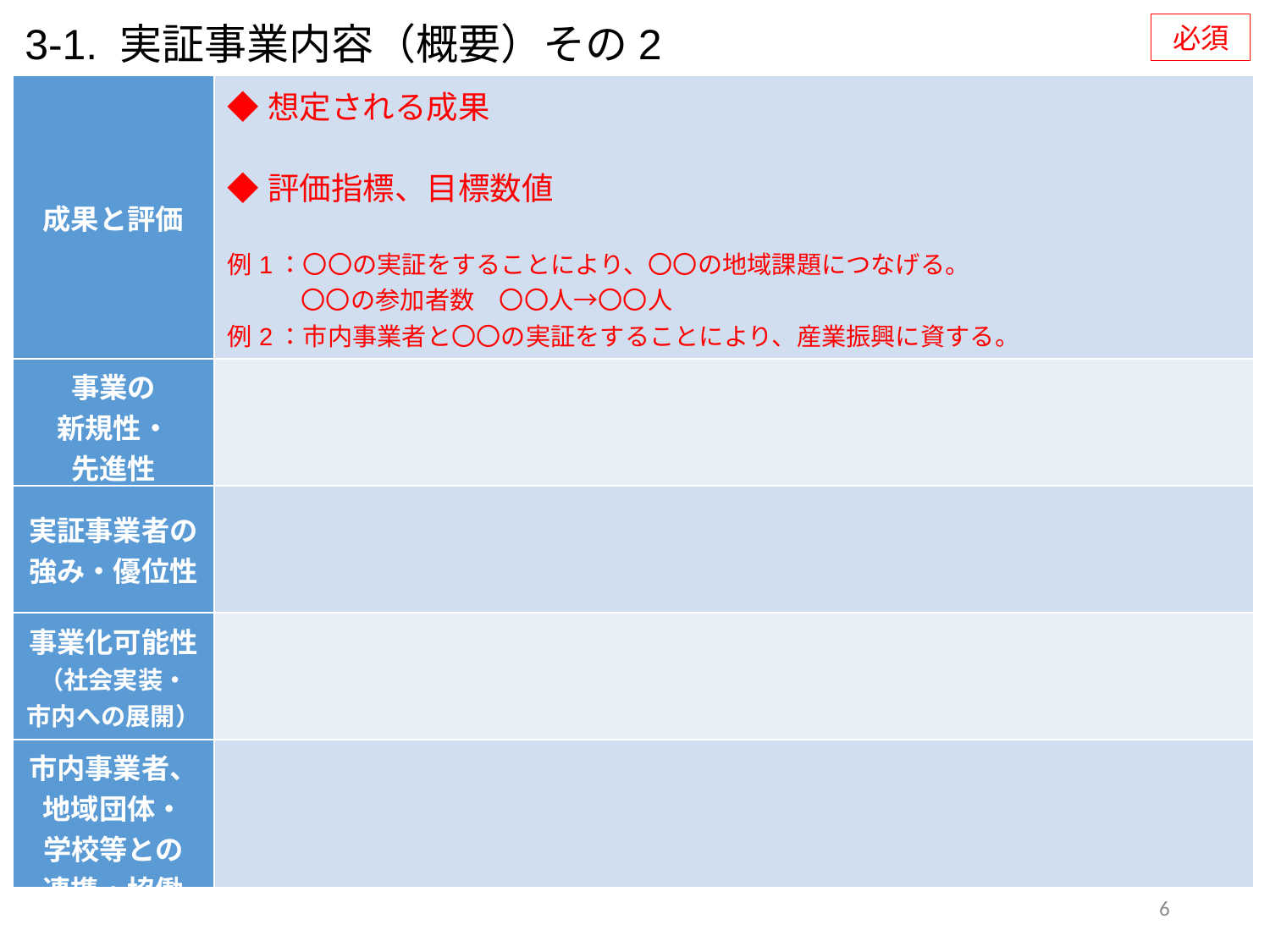

3-1. 実証事業内容（概要）その2
必須
| 成果と評価 | ◆想定される成果 ◆評価指標、目標数値 例1：〇〇の実証をすることにより、〇〇の地域課題につなげる。 　　　〇〇の参加者数　〇〇人→〇〇人 例2：市内事業者と〇〇の実証をすることにより、産業振興に資する。 　　　市内連携事業者 〇社 |
| --- | --- |
| 事業の 新規性・ 先進性 |  |
| 実証事業者の強み・優位性 |  |
| 事業化可能性 （社会実装・ 市内への展開） |  |
| 市内事業者、 地域団体・ 学校等との 連携・協働 |  |
6